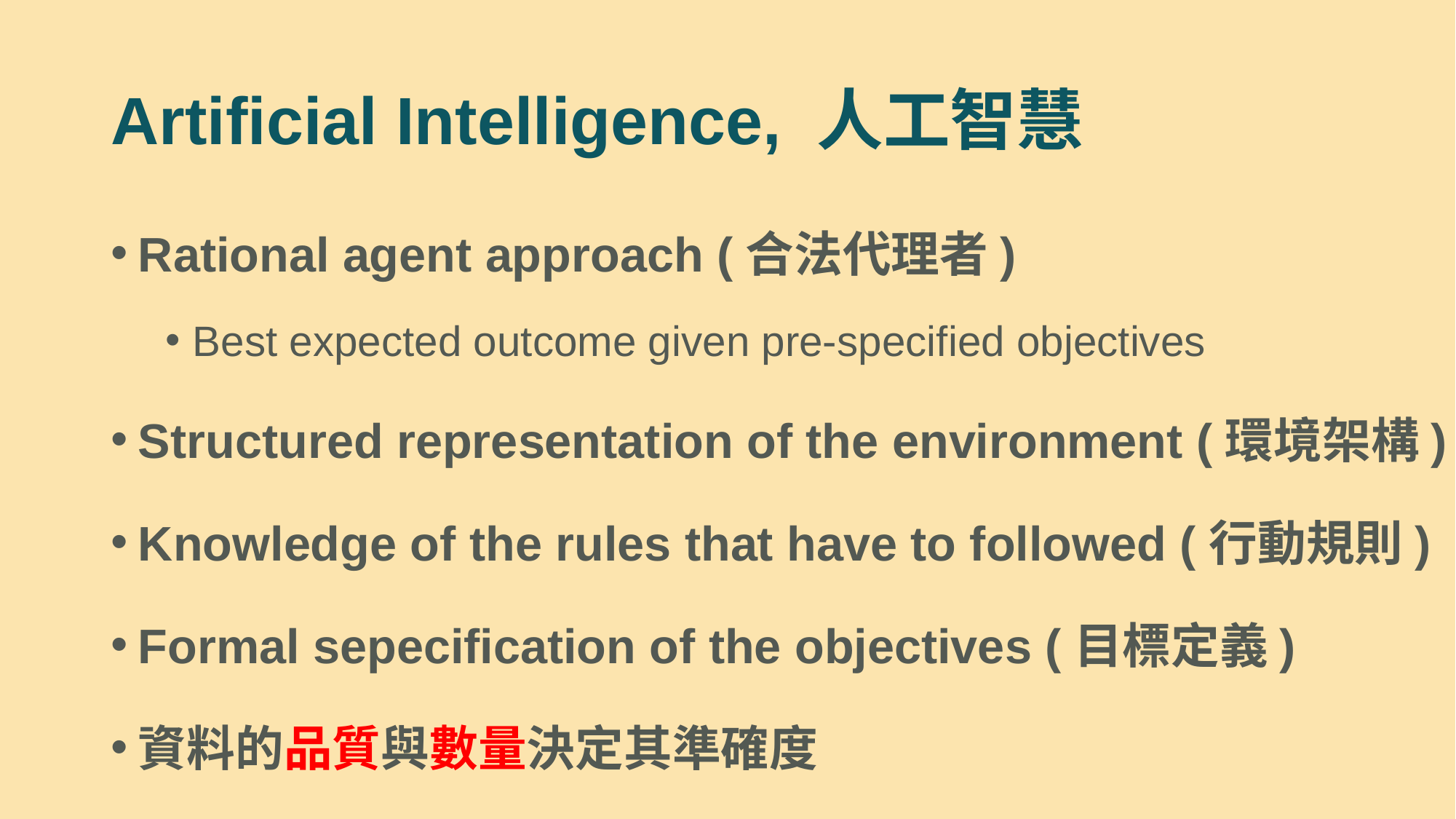

# Artificial Intelligence, 人工智慧
Rational agent approach (合法代理者)
Best expected outcome given pre-specified objectives
Structured representation of the environment (環境架構)
Knowledge of the rules that have to followed (行動規則)
Formal sepecification of the objectives (目標定義)
資料的品質與數量決定其準確度